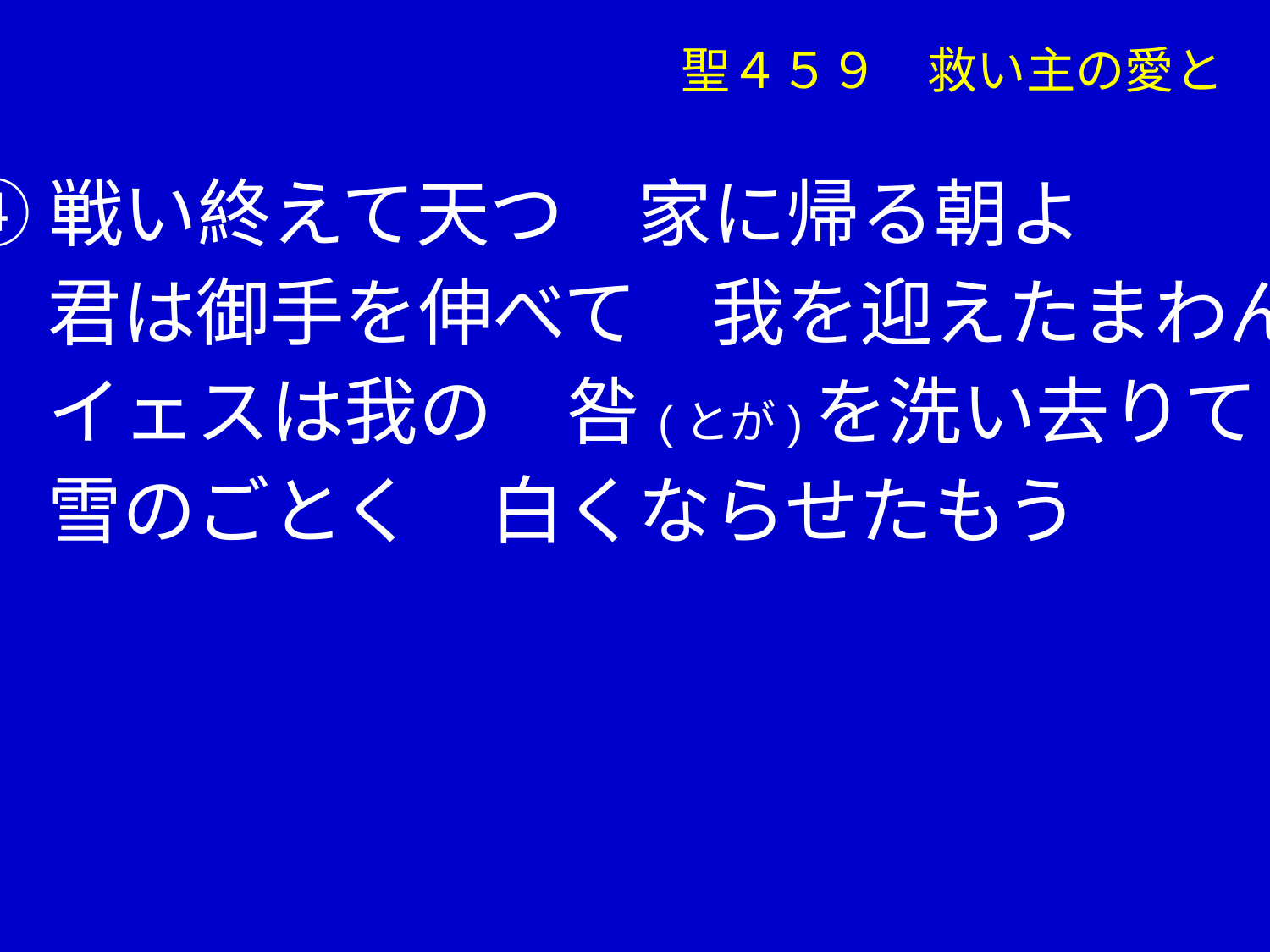

聖４５９　救い主の愛と
④戦い終えて天つ　家に帰る朝よ
　 君は御手を伸べて　我を迎えたまわん
　 イェスは我の　咎(とが)を洗い去りて
　 雪のごとく　白くならせたもう